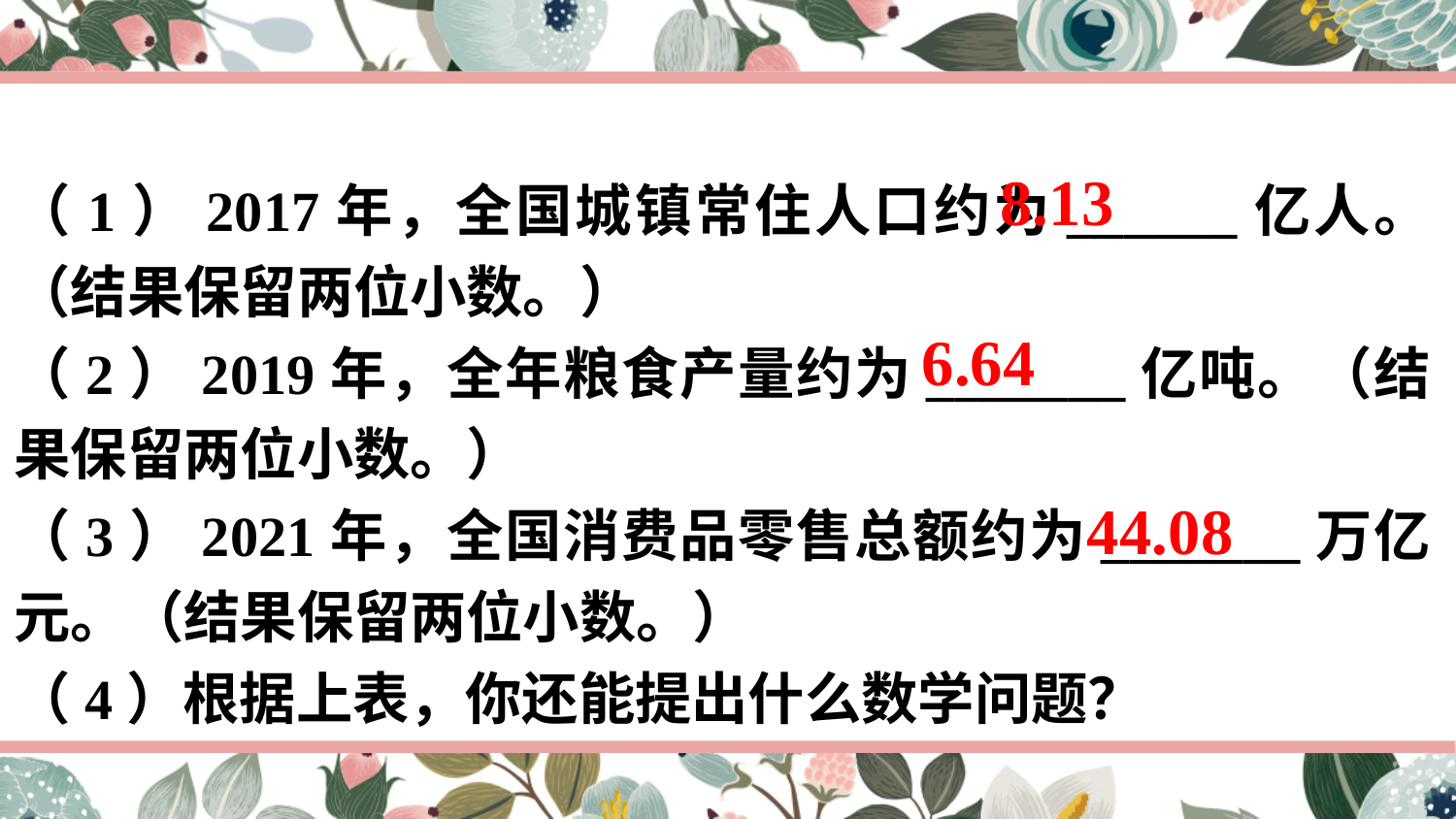

8.13
（1）2017年，全国城镇常住人口约为______亿人。（结果保留两位小数。）
（2）2019年，全年粮食产量约为_______亿吨。（结果保留两位小数。）
（3）2021年，全国消费品零售总额约为_______万亿元。（结果保留两位小数。）
（4）根据上表，你还能提出什么数学问题？
6.64
44.08